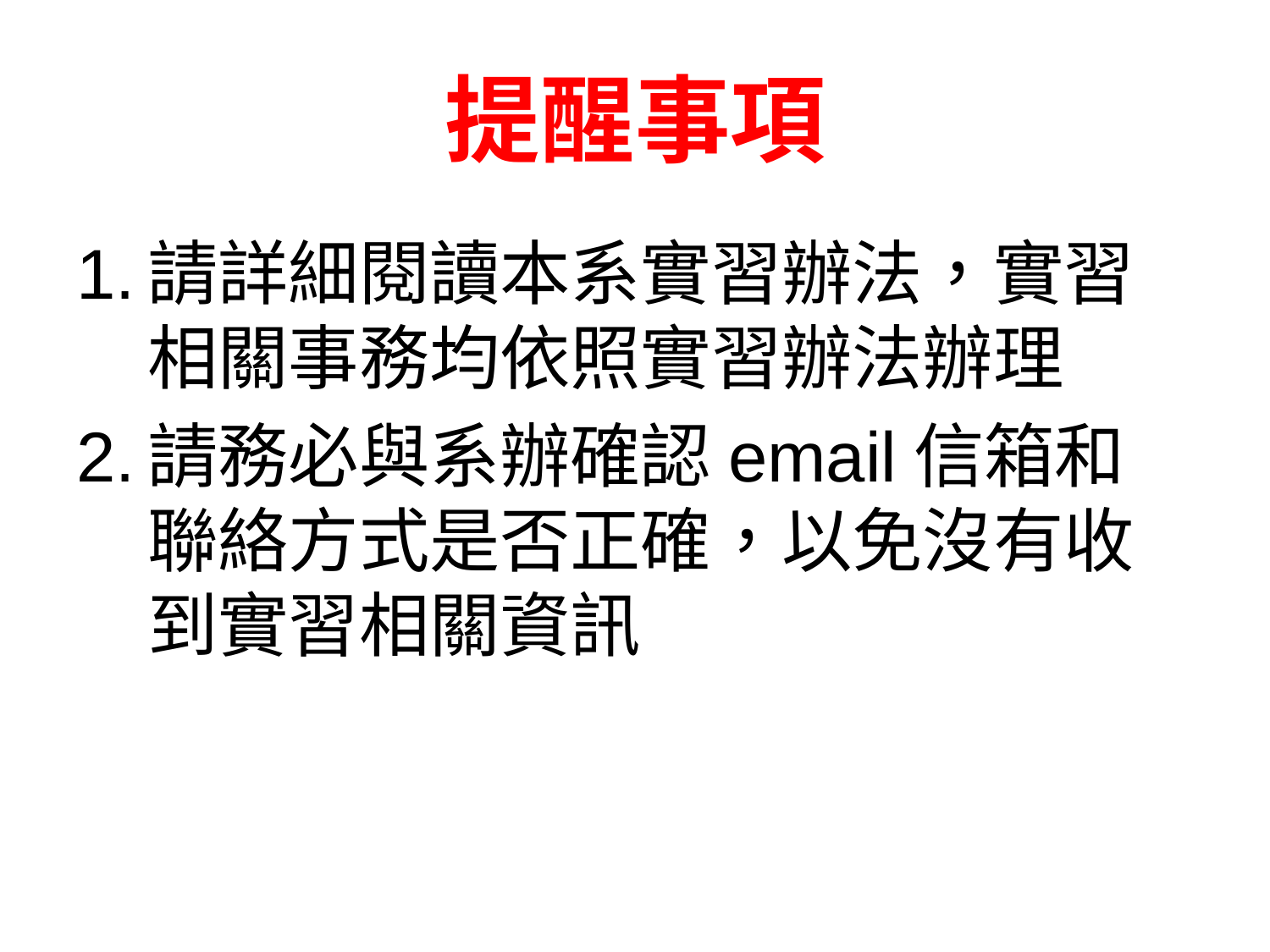

# 提醒事項
請詳細閱讀本系實習辦法，實習相關事務均依照實習辦法辦理
請務必與系辦確認email信箱和聯絡方式是否正確，以免沒有收到實習相關資訊